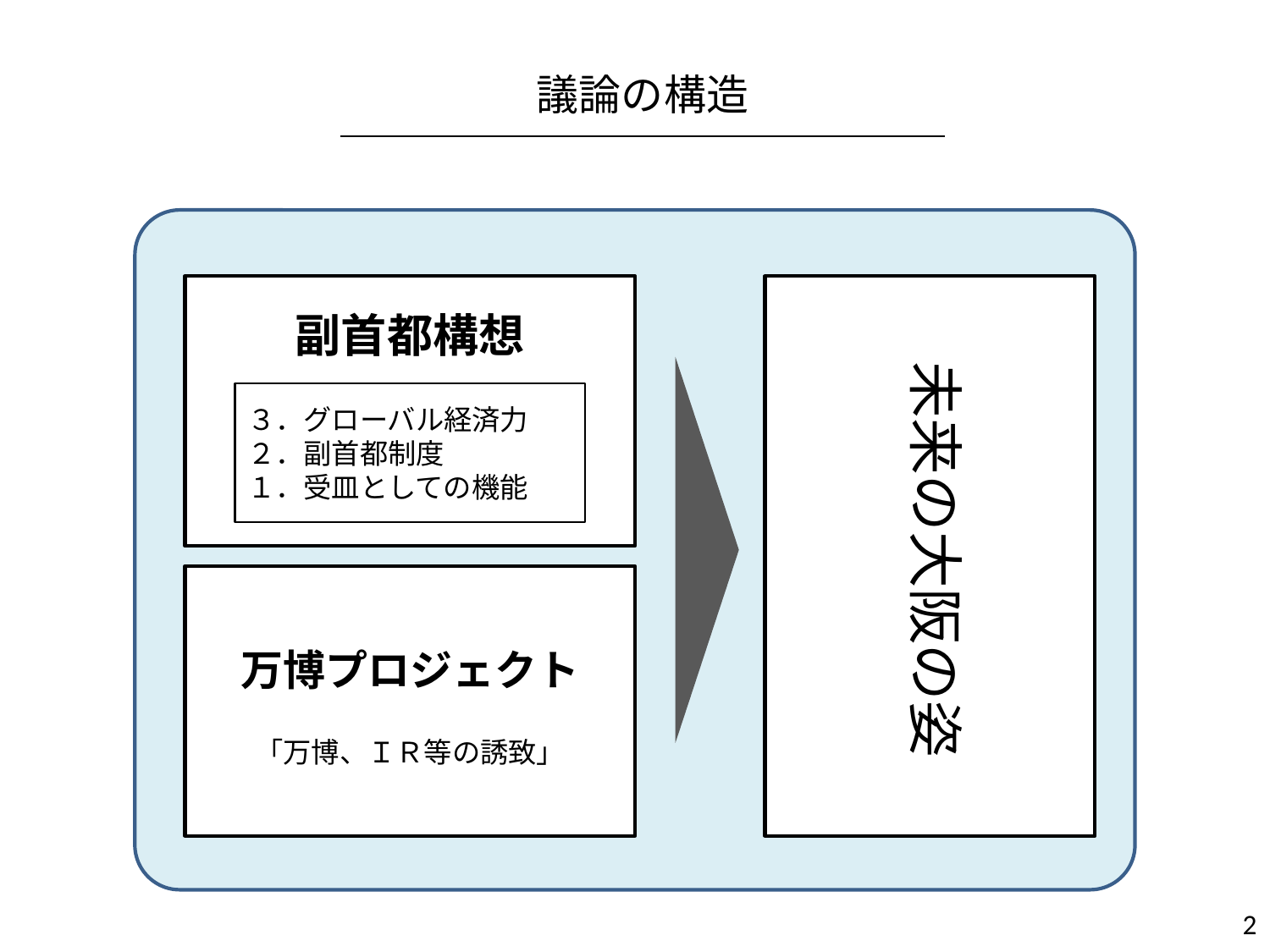

議論の構造

副首都構想
未来の大阪の姿
３．グローバル経済力
２．副首都制度
１．受皿としての機能

万博プロジェクト
「万博、ＩＲ等の誘致」
2